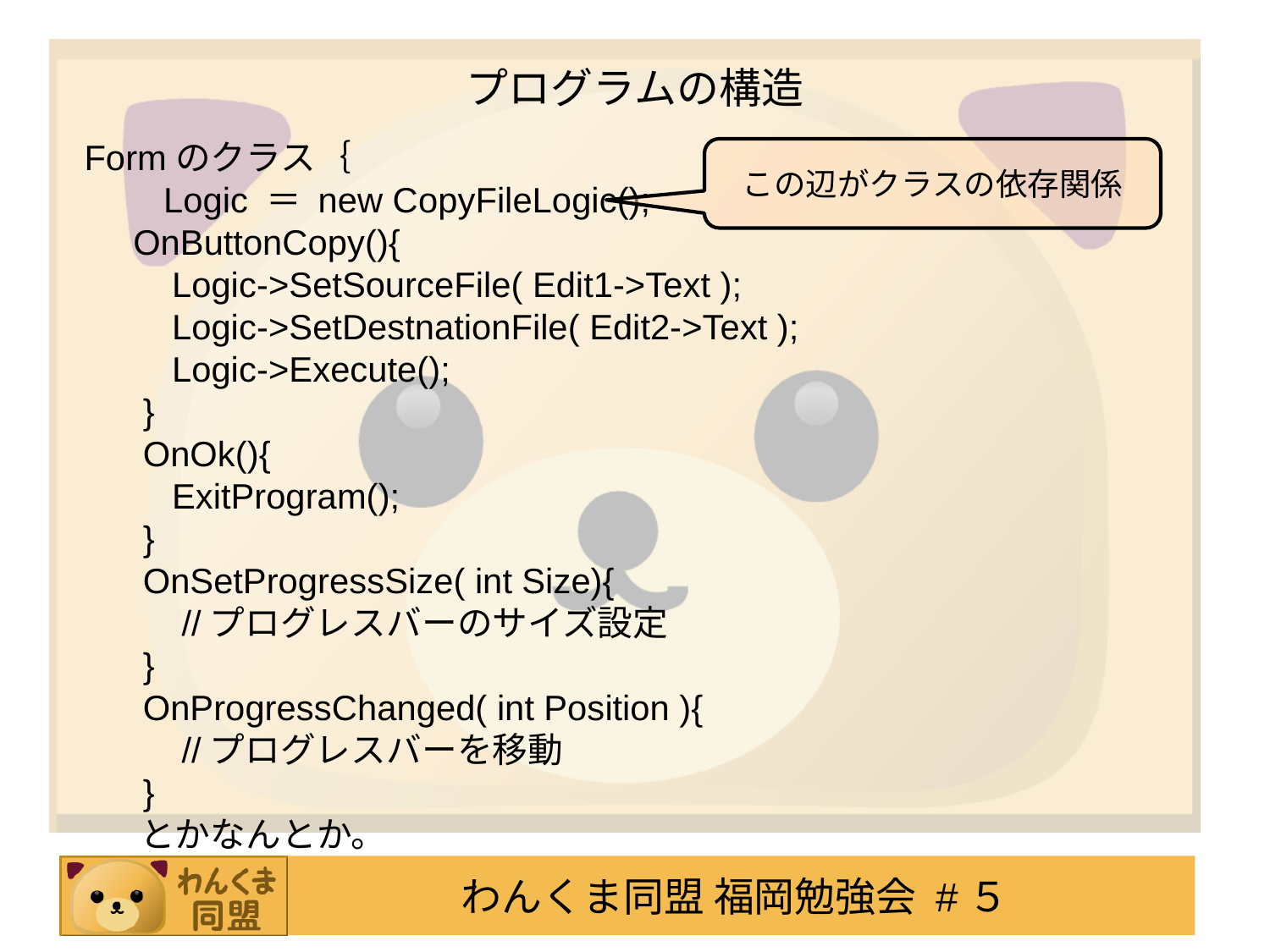

# プログラムの構造
Formのクラス｛
　　Logic ＝ new CopyFileLogic();
     OnButtonCopy(){
         Logic->SetSourceFile( Edit1->Text );
         Logic->SetDestnationFile( Edit2->Text );
         Logic->Execute();
      }
      OnOk(){
         ExitProgram();
      }
      OnSetProgressSize( int Size){
          //プログレスバーのサイズ設定
      }
      OnProgressChanged( int Position ){
          //プログレスバーを移動
      }
      とかなんとか。

この辺がクラスの依存関係